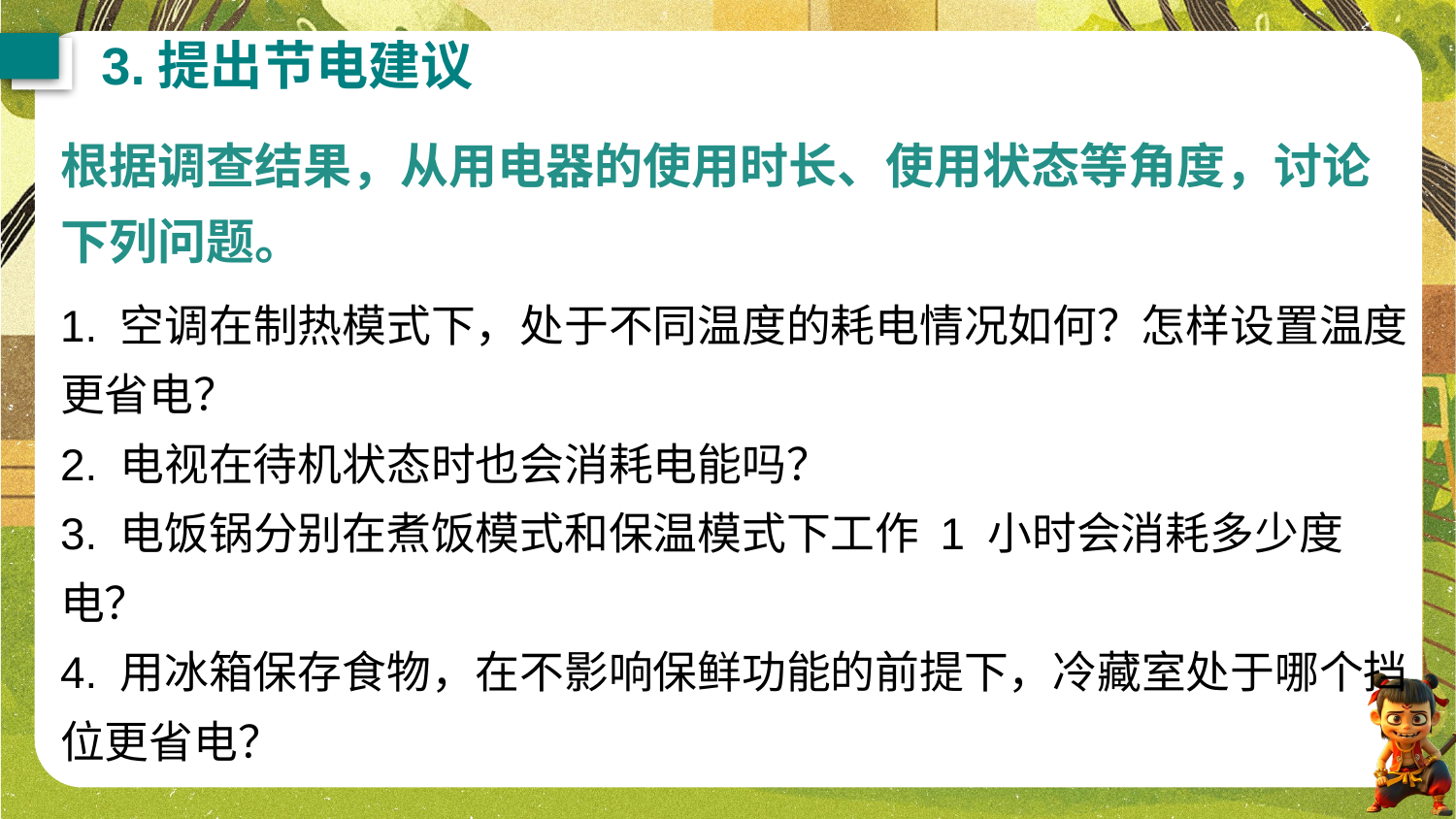

3.提出节电建议

根据调查结果，从用电器的使用时长、使用状态等角度，讨论下列问题。
1. 空调在制热模式下，处于不同温度的耗电情况如何？怎样设置温度更省电？
2. 电视在待机状态时也会消耗电能吗？
3. 电饭锅分别在煮饭模式和保温模式下工作 1 小时会消耗多少度电？
4. 用冰箱保存食物，在不影响保鲜功能的前提下，冷藏室处于哪个挡位更省电？